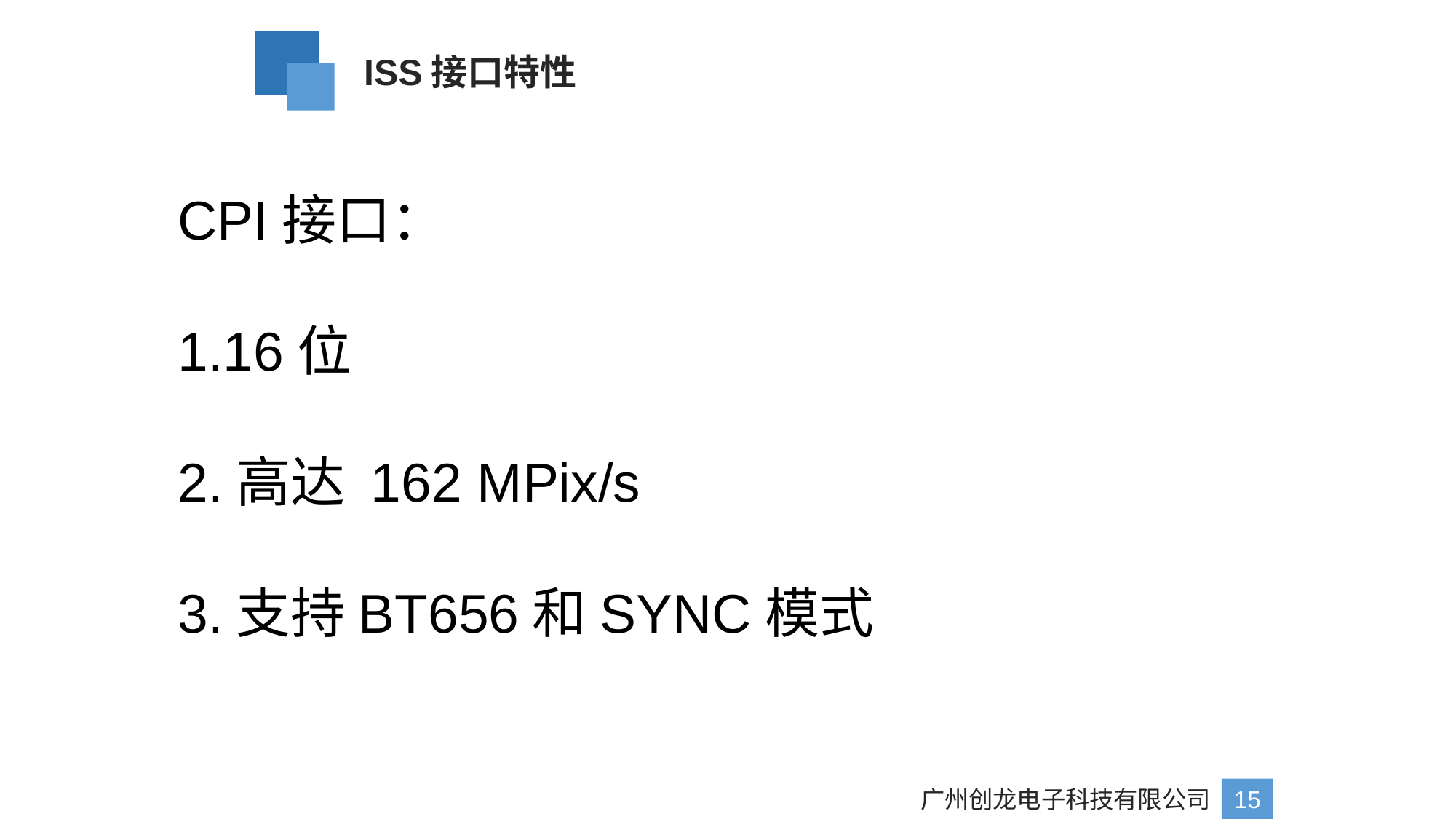

ISS接口特性
CPI接口：

1.16位

2.高达 162 MPix/s
3.支持BT656和SYNC模式

广州创龙电子科技有限公司
15